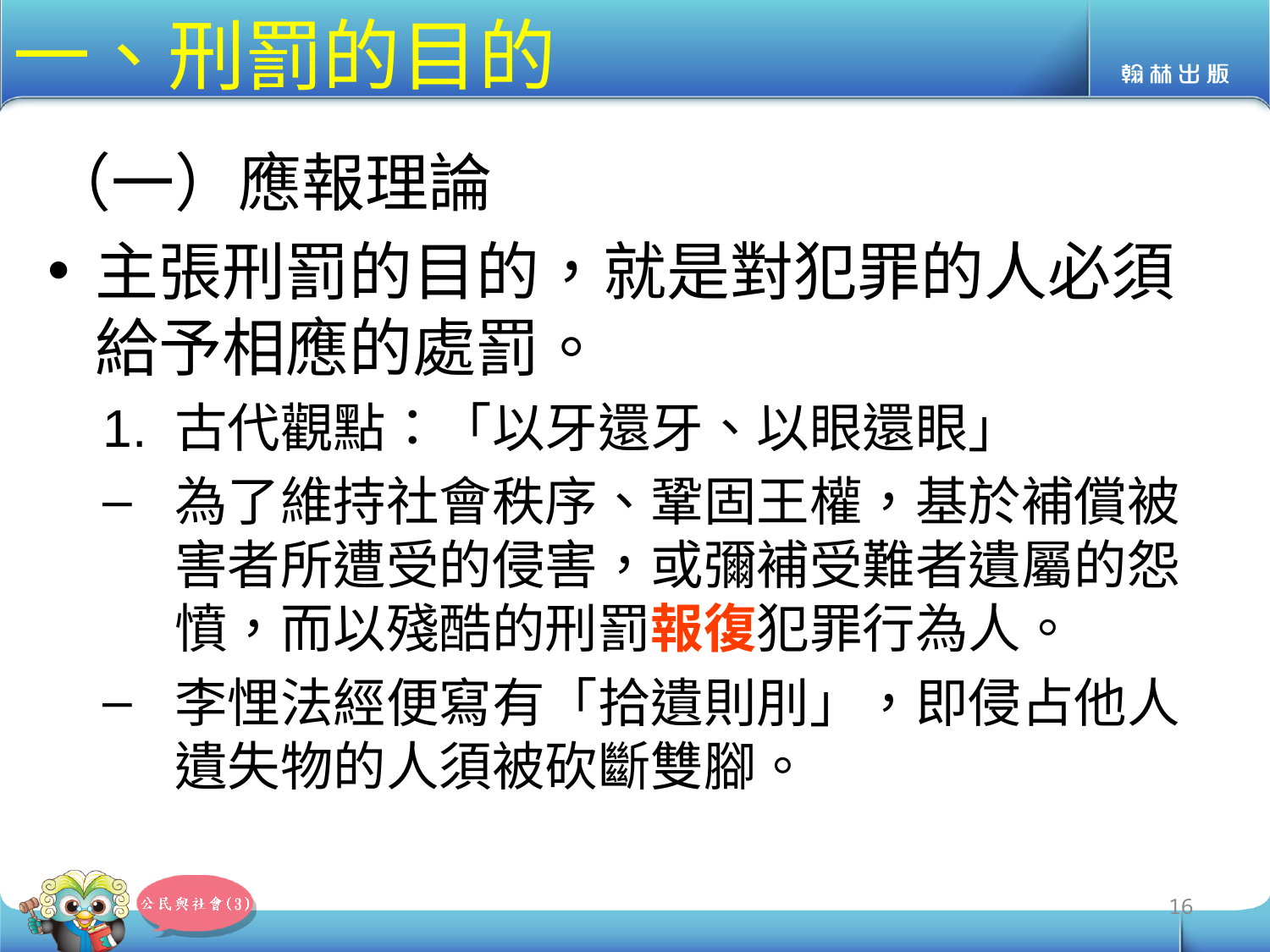

# 一、刑罰的目的
（一）應報理論
主張刑罰的目的，就是對犯罪的人必須給予相應的處罰。
古代觀點：「以牙還牙、以眼還眼」
為了維持社會秩序、鞏固王權，基於補償被害者所遭受的侵害，或彌補受難者遺屬的怨憤，而以殘酷的刑罰報復犯罪行為人。
李悝法經便寫有「拾遺則刖」，即侵占他人遺失物的人須被砍斷雙腳。

16